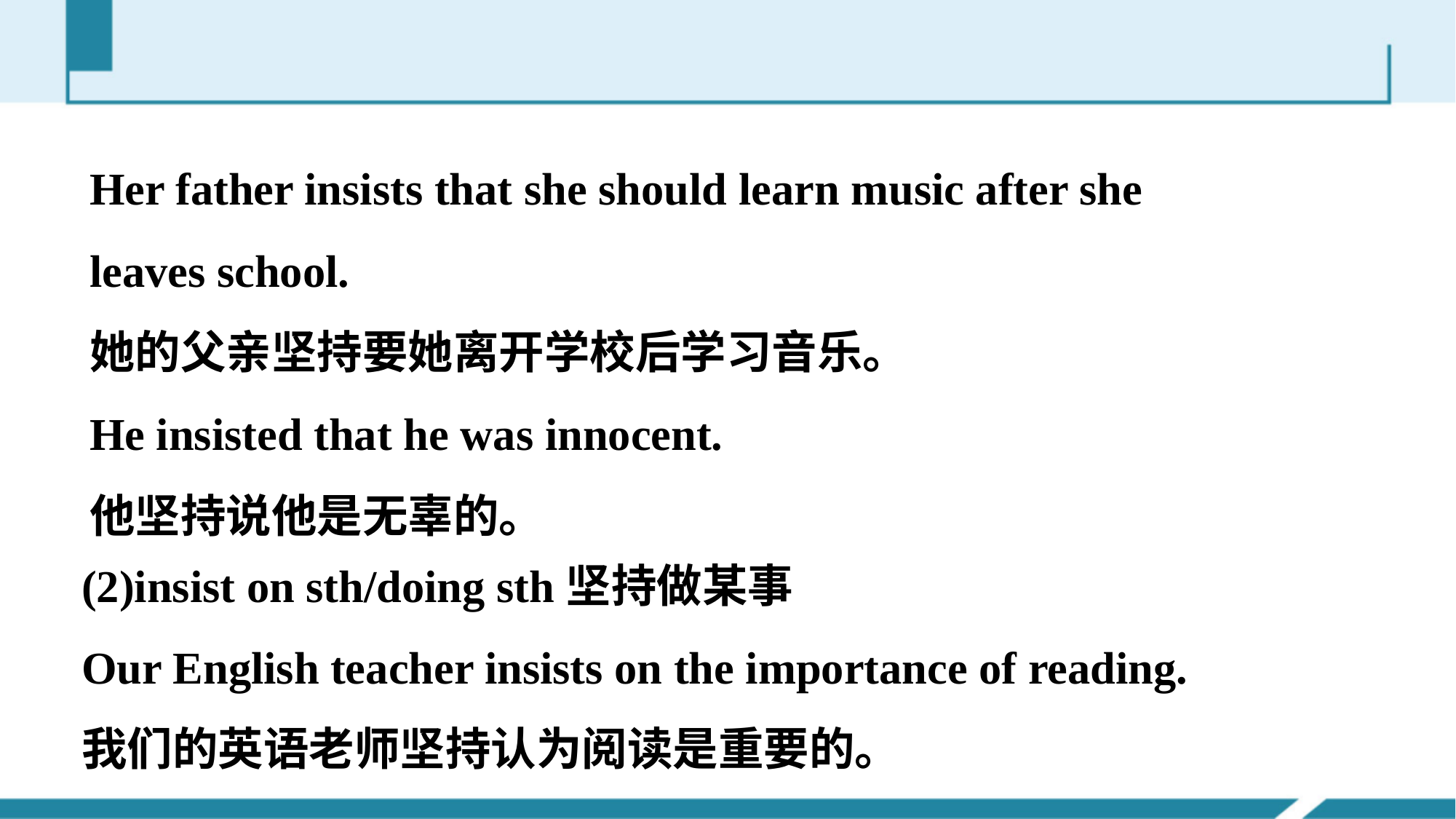

Her father insists that she should learn music after she leaves school.
她的父亲坚持要她离开学校后学习音乐。
He insisted that he was innocent.
他坚持说他是无辜的。
(2)insist on sth/doing sth坚持做某事
Our English teacher insists on the importance of reading.
我们的英语老师坚持认为阅读是重要的。